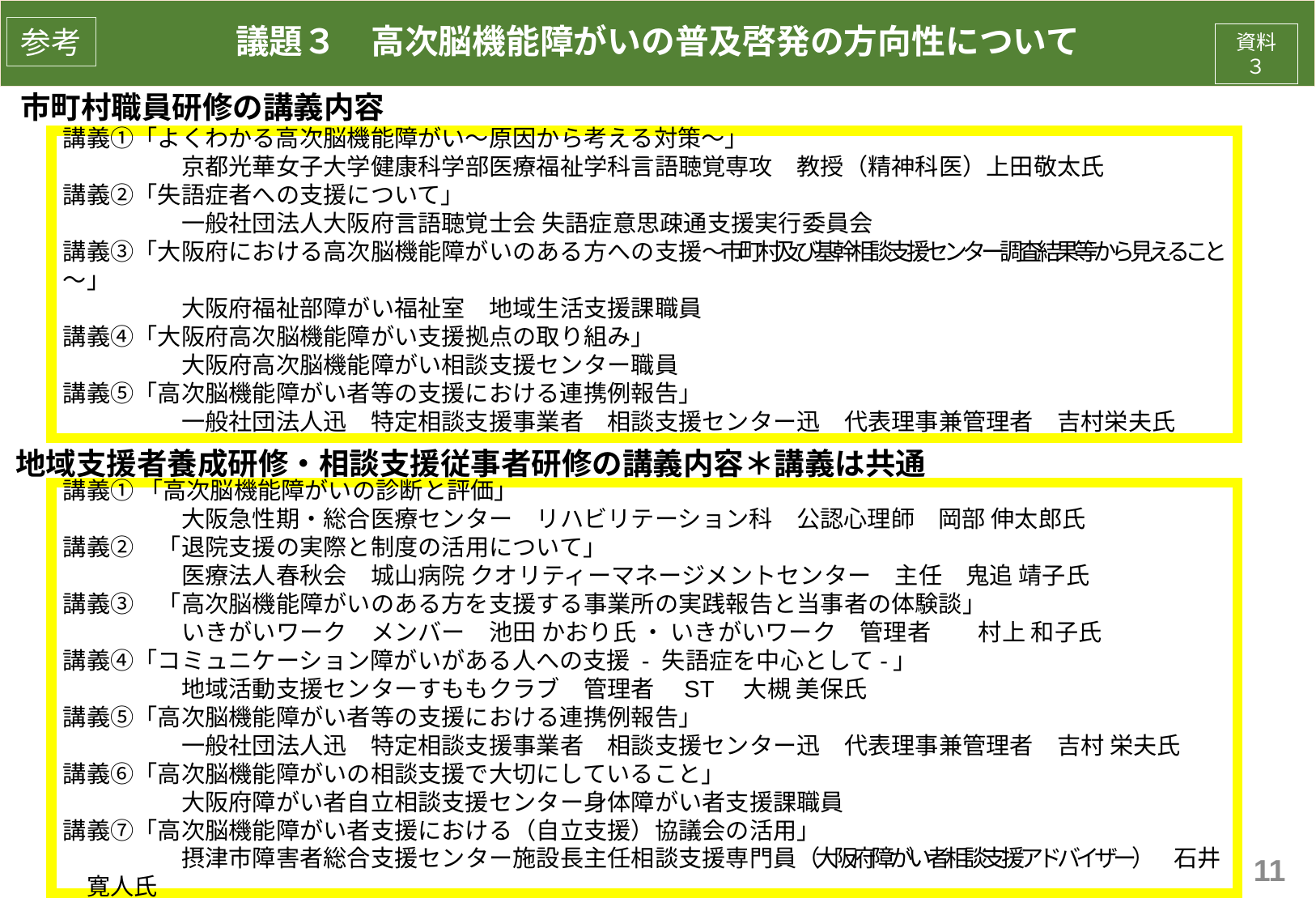

# 議題３　高次脳機能障がいの普及啓発の方向性について
参考
資料３
市町村職員研修の講義内容
講義①「よくわかる高次脳機能障がい～原因から考える対策～」
　　　　　京都光華女子大学健康科学部医療福祉学科言語聴覚専攻　教授（精神科医）上田敬太氏
講義②「失語症者への支援について」
　　　　　一般社団法人大阪府言語聴覚士会 失語症意思疎通支援実行委員会
講義③「大阪府における高次脳機能障がいのある方への支援～市町村及び基幹相談支援センター調査結果等から見えること～」
　　　　　大阪府福祉部障がい福祉室　地域生活支援課職員
講義④「大阪府高次脳機能障がい支援拠点の取り組み」
　　　　　大阪府高次脳機能障がい相談支援センター職員
講義⑤「高次脳機能障がい者等の支援における連携例報告」
　　　　　一般社団法人迅　特定相談支援事業者　相談支援センター迅　代表理事兼管理者　吉村栄夫氏

地域支援者養成研修・相談支援従事者研修の講義内容＊講義は共通
講義① 「高次脳機能障がいの診断と評価」
　　　　　大阪急性期・総合医療センター　リハビリテーション科　公認心理師　岡部 伸太郎氏
講義②　「退院支援の実際と制度の活用について」
　　　　　医療法人春秋会　城山病院 クオリティーマネージメントセンター　主任　鬼追 靖子氏
講義③　「高次脳機能障がいのある方を支援する事業所の実践報告と当事者の体験談」
　　　　　いきがいワーク　メンバー　池田 かおり氏 ・ いきがいワーク　管理者　　村上 和子氏
講義④「コミュニケーション障がいがある人への支援 - 失語症を中心として-」
　　　　　地域活動支援センターすももクラブ　管理者　ST　大槻 美保氏
講義⑤「高次脳機能障がい者等の支援における連携例報告」
　　　　　一般社団法人迅　特定相談支援事業者　相談支援センター迅　代表理事兼管理者　吉村 栄夫氏
講義⑥「高次脳機能障がいの相談支援で大切にしていること」
　　　　　大阪府障がい者自立相談支援センター身体障がい者支援課職員
講義⑦「高次脳機能障がい者支援における（自立支援）協議会の活用」
　　　　　摂津市障害者総合支援センター施設長主任相談支援専門員（大阪府障がい者相談支援アドバイザー）　石井　寛人氏
11